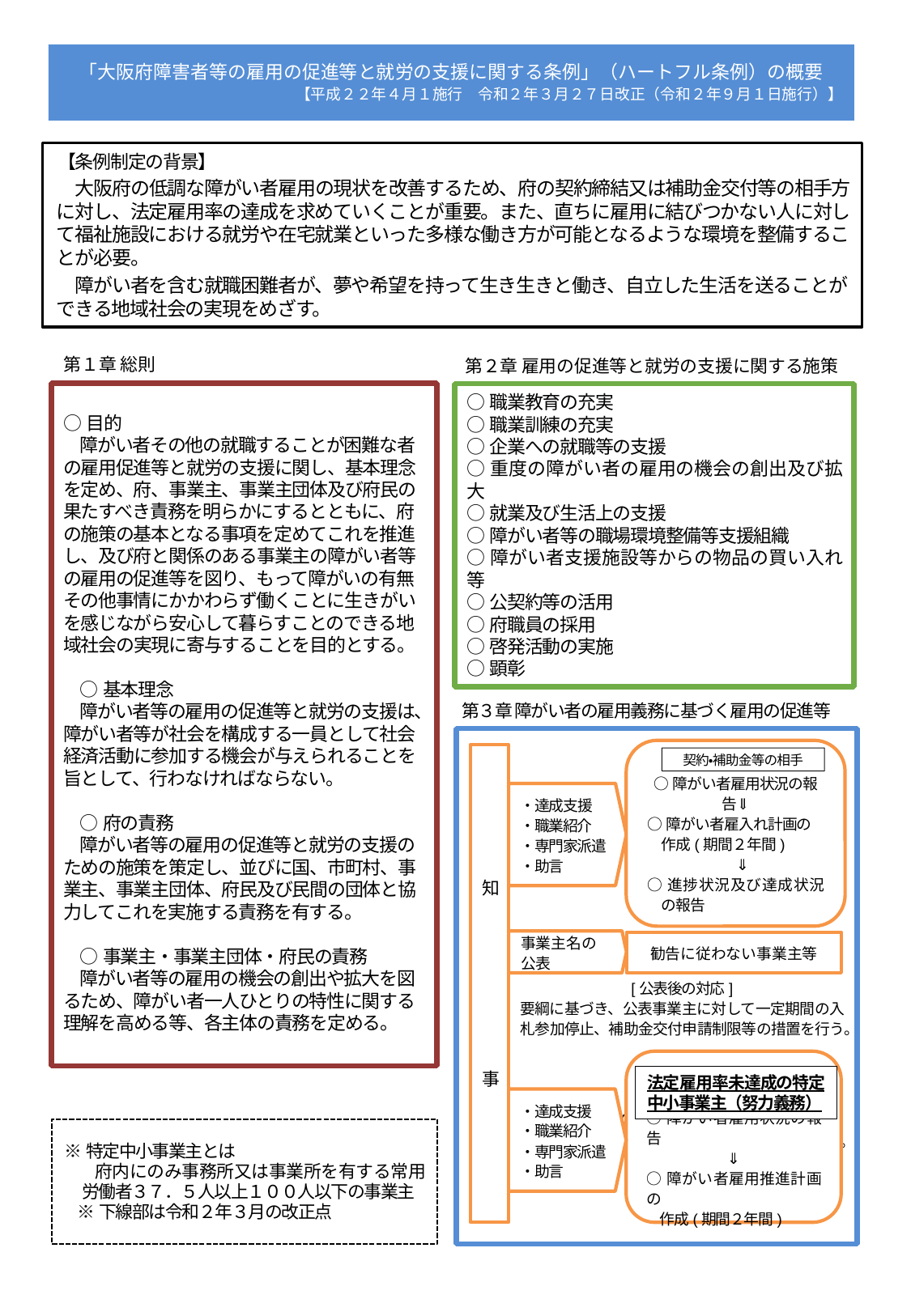

「大阪府障害者等の雇用の促進等と就労の支援に関する条例」（ハートフル条例）の概要
【平成２２年４月１施行　令和２年３月２７日改正（令和２年９月１日施行）】
   【条例制定の背景】
　大阪府の低調な障がい者雇用の現状を改善するため、府の契約締結又は補助金交付等の相手方に対し、法定雇用率の達成を求めていくことが重要。また、直ちに雇用に結びつかない人に対して福祉施設における就労や在宅就業といった多様な働き方が可能となるような環境を整備することが必要。
　障がい者を含む就職困難者が、夢や希望を持って生き生きと働き、自立した生活を送ることができる地域社会の実現をめざす。
第１章 総則
第２章 雇用の促進等と就労の支援に関する施策

○目的
障がい者その他の就職することが困難な者の雇用促進等と就労の支援に関し、基本理念を定め、府、事業主、事業主団体及び府民の果たすべき責務を明らかにするとともに、府の施策の基本となる事項を定めてこれを推進し、及び府と関係のある事業主の障がい者等の雇用の促進等を図り、もって障がいの有無その他事情にかかわらず働くことに生きがいを感じながら安心して暮らすことのできる地域社会の実現に寄与することを目的とする。

○基本理念
障がい者等の雇用の促進等と就労の支援は、障がい者等が社会を構成する一員として社会経済活動に参加する機会が与えられることを旨として、行わなければならない。

○府の責務
障がい者等の雇用の促進等と就労の支援のための施策を策定し、並びに国、市町村、事業主、事業主団体、府民及び民間の団体と協力してこれを実施する責務を有する。

○事業主・事業主団体・府民の責務
障がい者等の雇用の機会の創出や拡大を図るため、障がい者一人ひとりの特性に関する理解を高める等、各主体の責務を定める。
○職業教育の充実
○職業訓練の充実
○企業への就職等の支援
○重度の障がい者の雇用の機会の創出及び拡大
○就業及び生活上の支援
○障がい者等の職場環境整備等支援組織
○障がい者支援施設等からの物品の買い入れ等
○公契約等の活用
○府職員の採用
○啓発活動の実施
○顕彰
第３章 障がい者の雇用義務に基づく雇用の促進等

○障がい者雇用状況の報告⇓
○障がい者雇入れ計画の
作成(期間２年間)
⇓
○進捗状況及び達成状況の報告
知

事
契約・補助金等の相手
・達成支援
・職業紹介
・専門家派遣
・助言
事業主名の
公表
勧告に従わない事業主等
[公表後の対応]
要綱に基づき、公表事業主に対して一定期間の入札参加停止、補助金交付申請制限等の措置を行う。

○障がい者雇用状況の報告
⇓
○障がい者雇用推進計画の
作成(期間２年間)
法定雇用率未達成の特定中小事業主（努力義務）
[公表後の対応]
要綱に基づき、公表事業主に対して一定期間の入札参加停止、補助金交付申請制限等の措置を行う。
・達成支援
・職業紹介
・専門家派遣
・助言
※特定中小事業主とは
府内にのみ事務所又は事業所を有する常用労働者３７．５人以上１００人以下の事業主
※下線部は令和２年３月の改正点